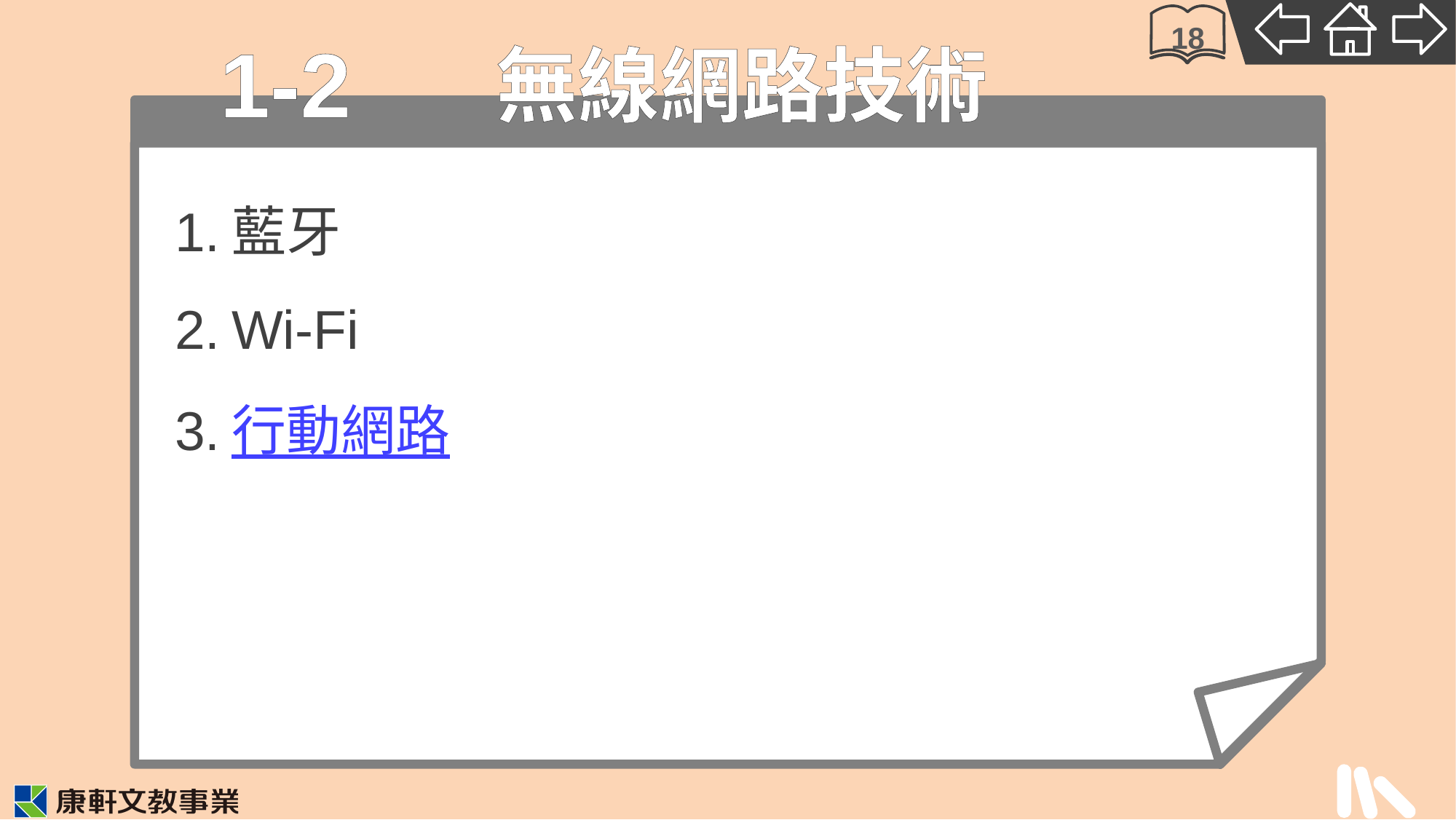

1-2
18
# 無線網路技術
藍牙
Wi-Fi
行動網路